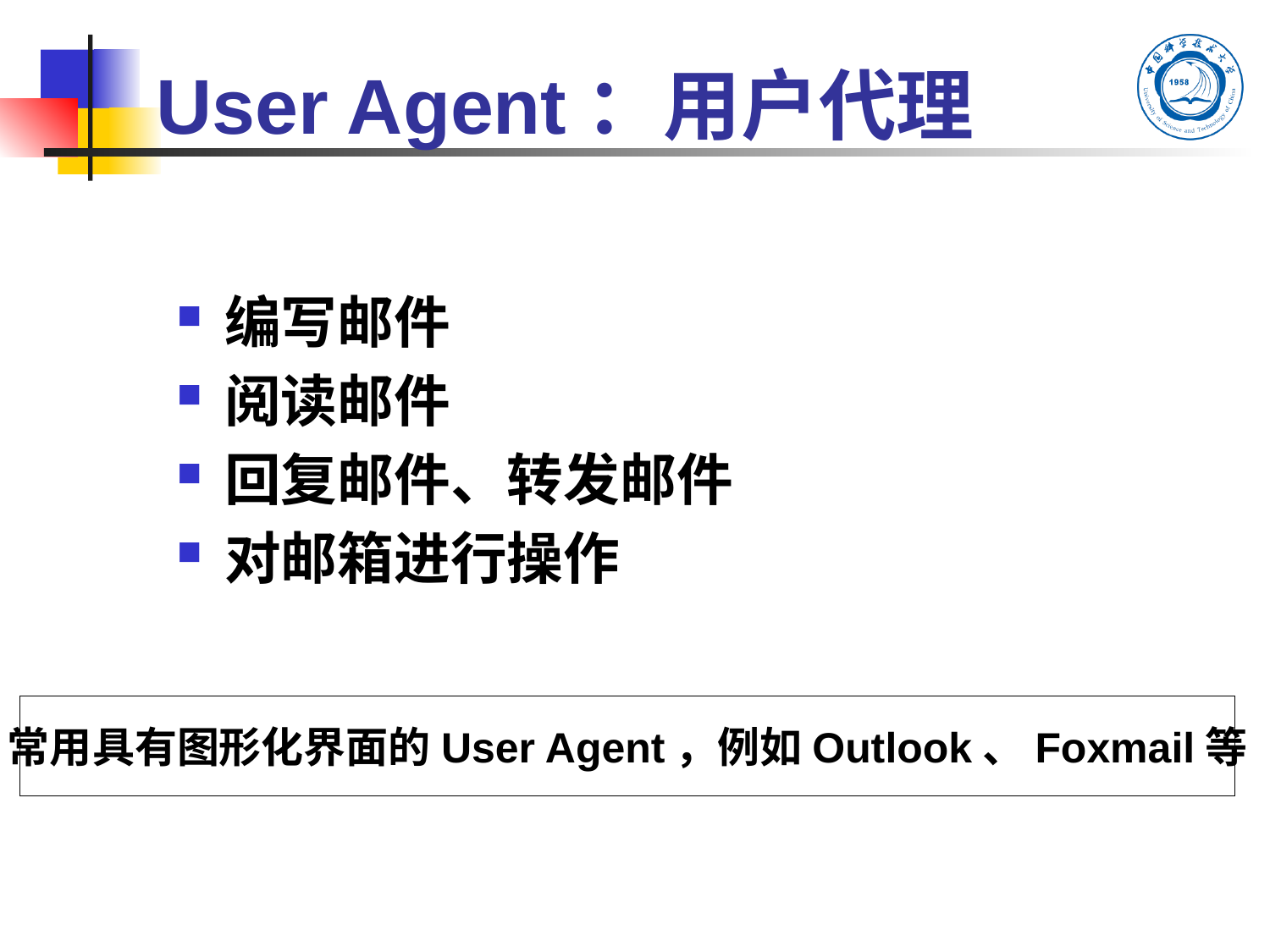

# User Agent：用户代理
编写邮件
阅读邮件
回复邮件、转发邮件
对邮箱进行操作
常用具有图形化界面的User Agent，例如Outlook、Foxmail等